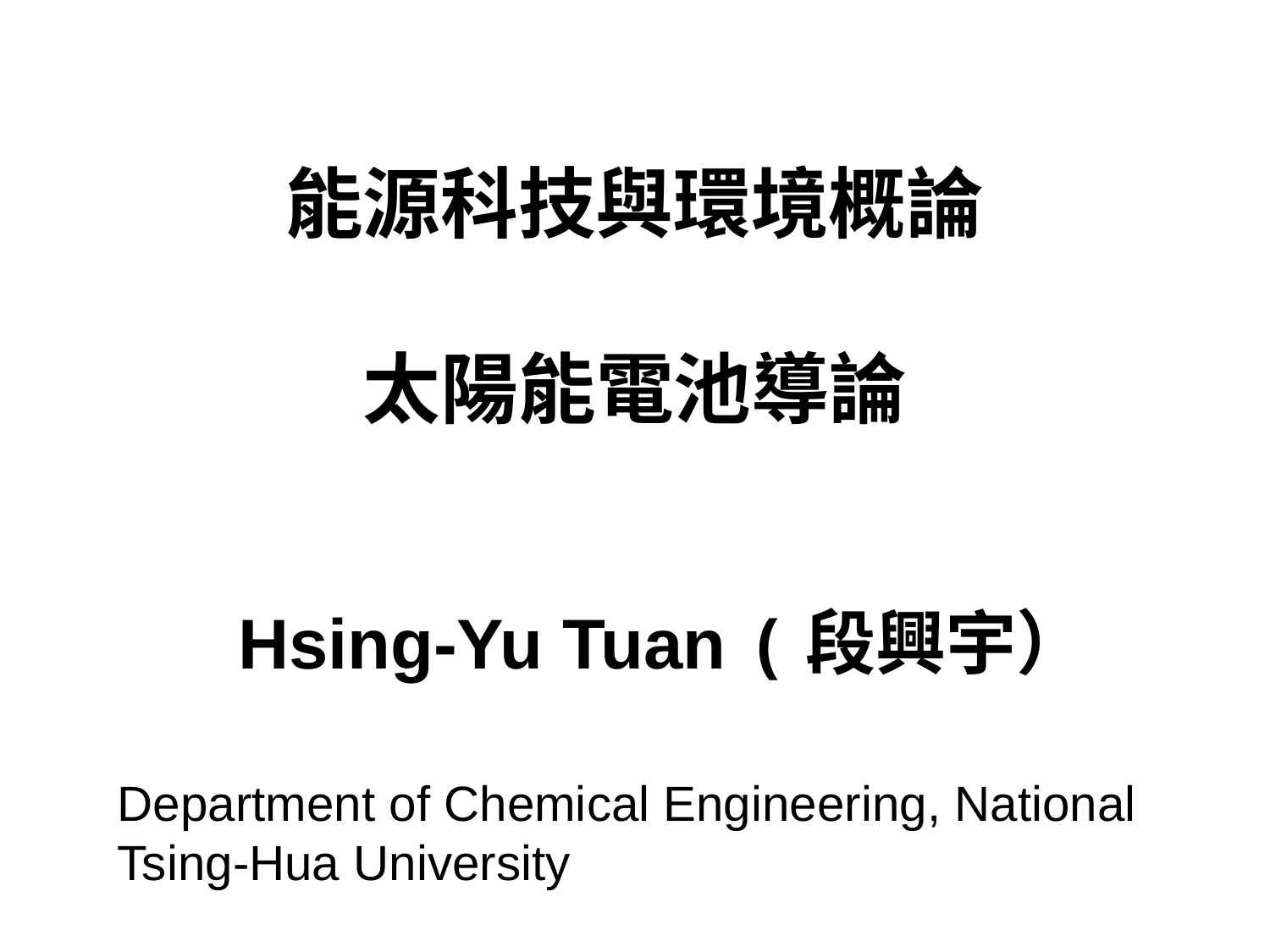

能源科技與環境概論
太陽能電池導論
Hsing-Yu Tuan (段興宇）
Department of Chemical Engineering, National Tsing-Hua University